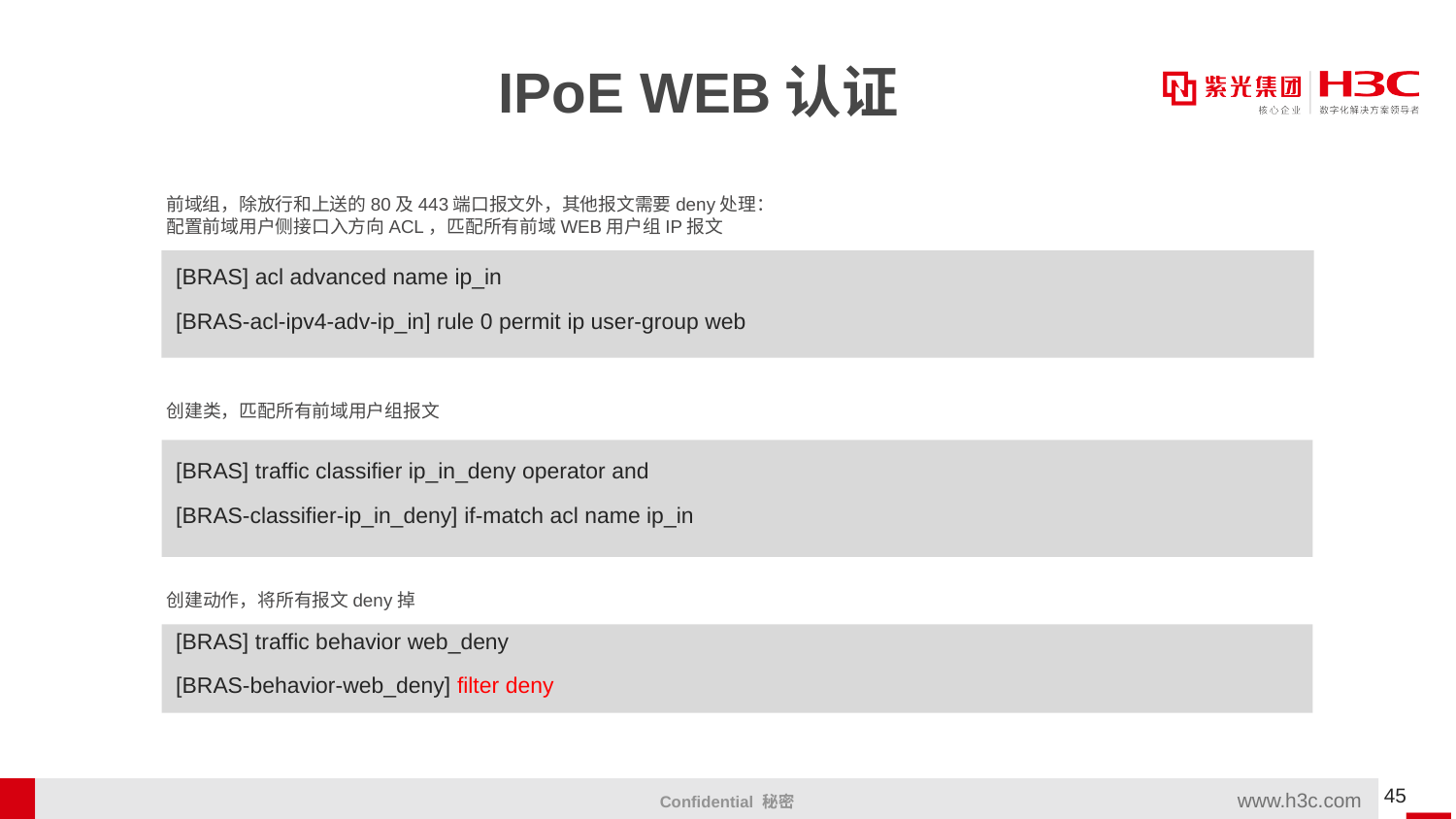

# IPoE WEB认证

前域组，除放行和上送的80及443端口报文外，其他报文需要deny处理：
配置前域用户侧接口入方向ACL，匹配所有前域WEB用户组IP报文
[BRAS] acl advanced name ip_in
[BRAS-acl-ipv4-adv-ip_in] rule 0 permit ip user-group web
创建类，匹配所有前域用户组报文
[BRAS] traffic classifier ip_in_deny operator and
[BRAS-classifier-ip_in_deny] if-match acl name ip_in
创建动作，将所有报文deny掉
[BRAS] traffic behavior web_deny
[BRAS-behavior-web_deny] filter deny